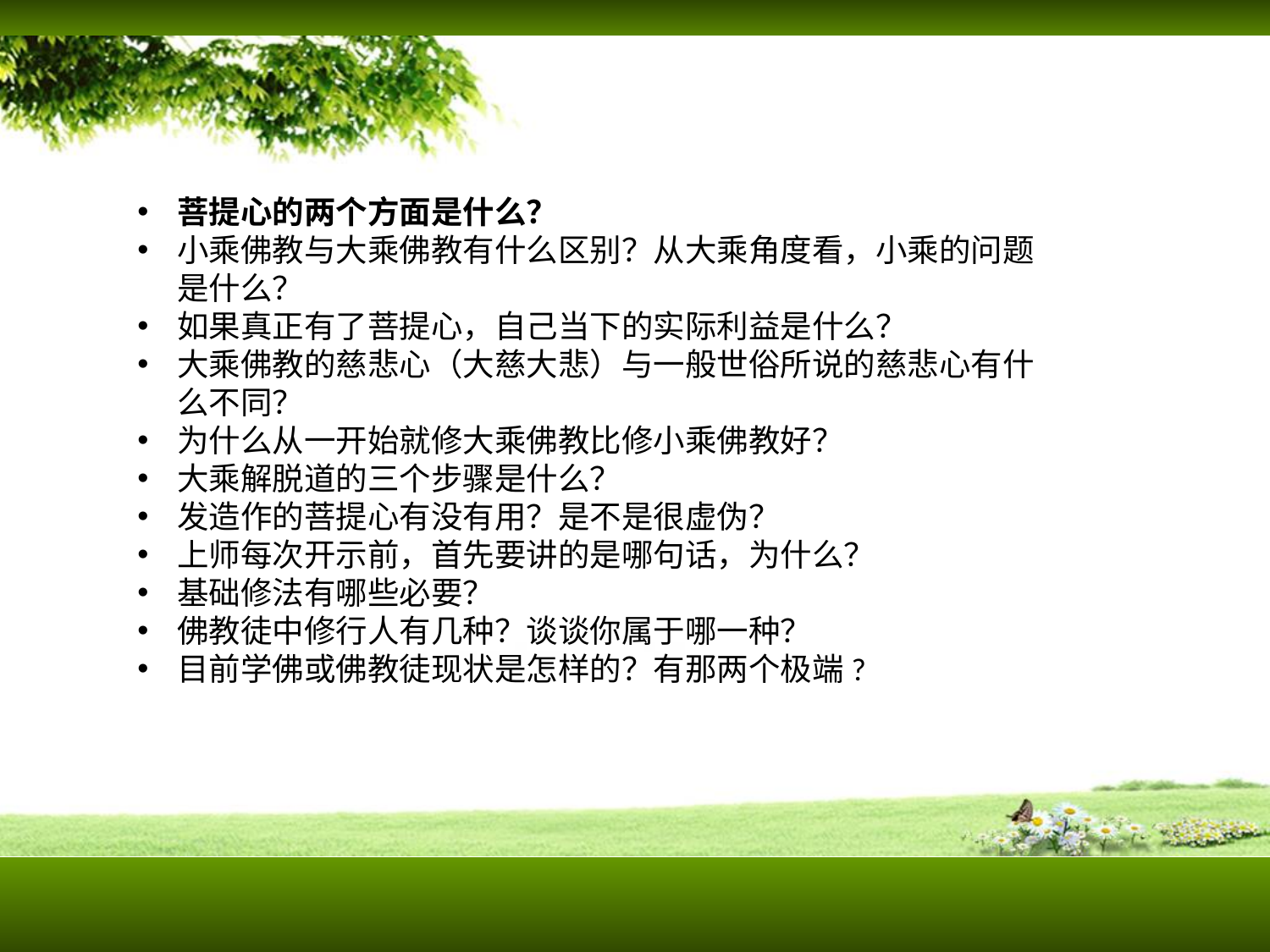

菩提心的两个方面是什么？
小乘佛教与大乘佛教有什么区别？从大乘角度看，小乘的问题是什么？
如果真正有了菩提心，自己当下的实际利益是什么？
大乘佛教的慈悲心（大慈大悲）与一般世俗所说的慈悲心有什么不同？
为什么从一开始就修大乘佛教比修小乘佛教好？
大乘解脱道的三个步骤是什么？
发造作的菩提心有没有用？是不是很虚伪？
上师每次开示前，首先要讲的是哪句话，为什么？
基础修法有哪些必要？
佛教徒中修行人有几种？谈谈你属于哪一种？
目前学佛或佛教徒现状是怎样的？有那两个极端?